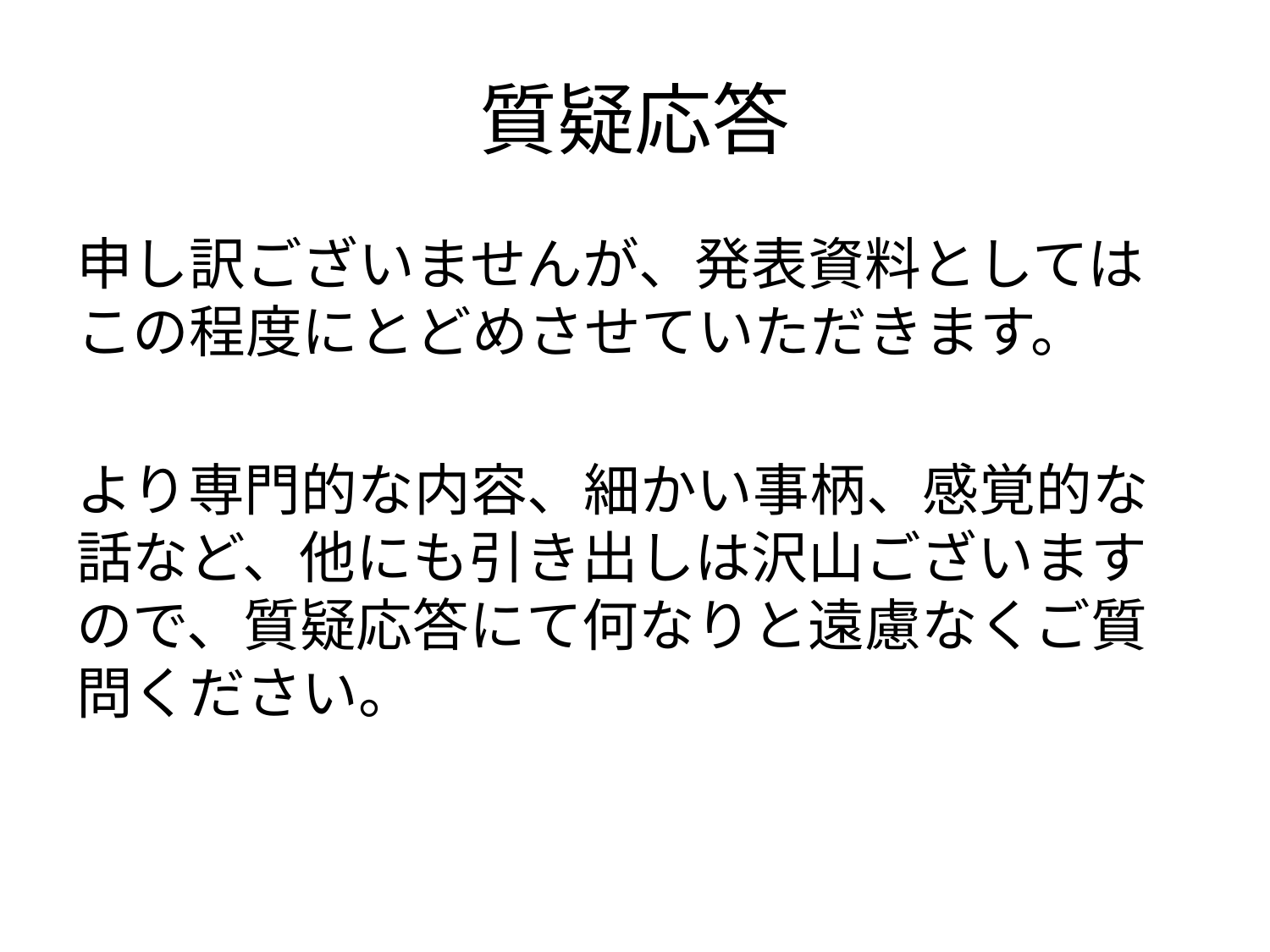

# 質疑応答
申し訳ございませんが、発表資料としてはこの程度にとどめさせていただきます。

より専門的な内容、細かい事柄、感覚的な話など、他にも引き出しは沢山ございますので、質疑応答にて何なりと遠慮なくご質問ください。